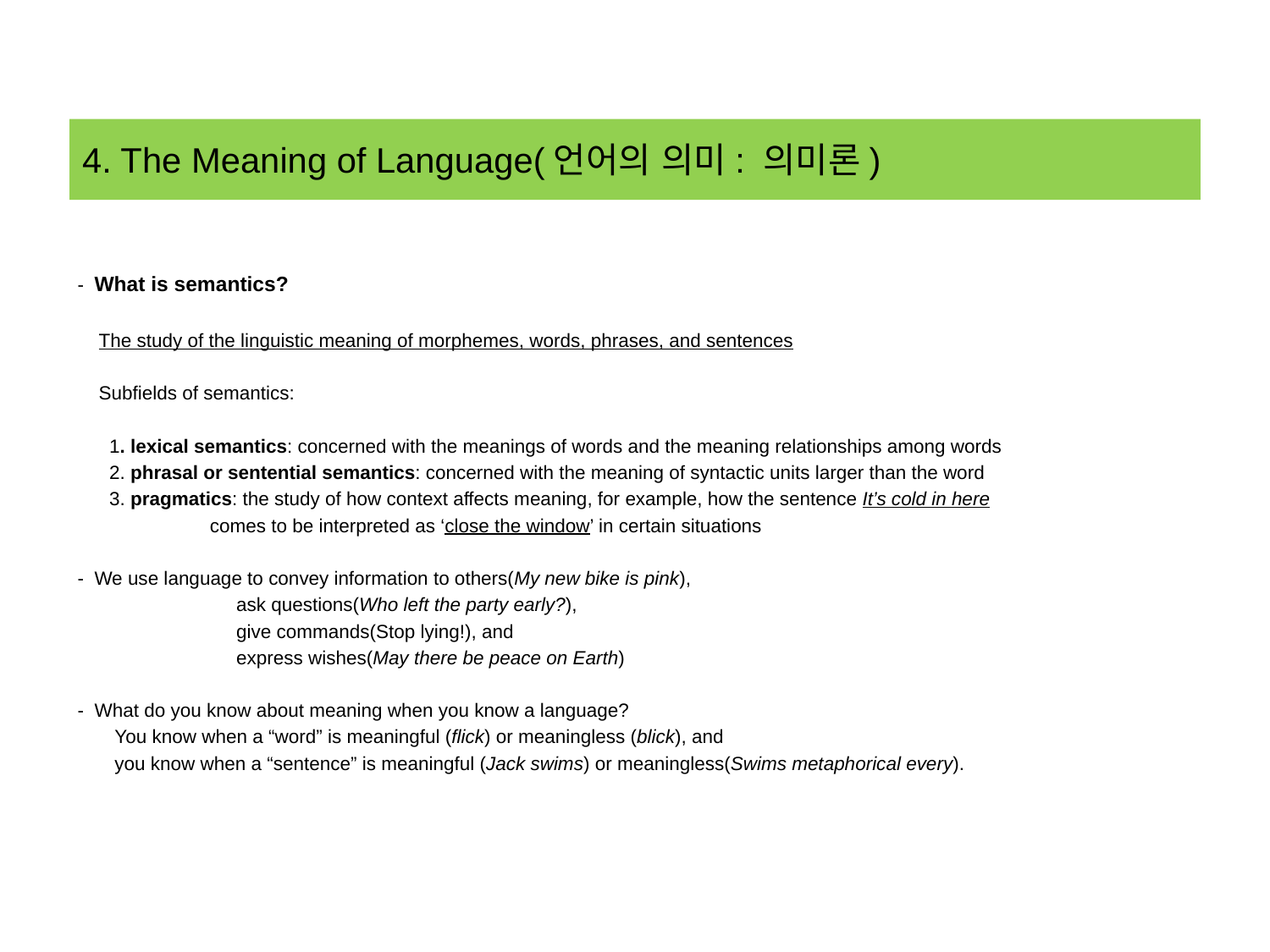

# 4. The Meaning of Language(언어의 의미: 의미론)

 -  What is semantics?

     The study of the linguistic meaning of morphemes, words, phrases, and sentences

     Subfields of semantics:

       1. lexical semantics: concerned with the meanings of words and the meaning relationships among words
       2. phrasal or sentential semantics: concerned with the meaning of syntactic units larger than the word
       3. pragmatics: the study of how context affects meaning, for example, how the sentence It’s cold in here
                          comes to be interpreted as ‘close the window’ in certain situations

 -  We use language to convey information to others(My new bike is pink),
                               ask questions(Who left the party early?),
                               give commands(Stop lying!), and
                               express wishes(May there be peace on Earth)

 -  What do you know about meaning when you know a language?
        You know when a “word” is meaningful (flick) or meaningless (blick), and
        you know when a “sentence” is meaningful (Jack swims) or meaningless(Swims metaphorical every).